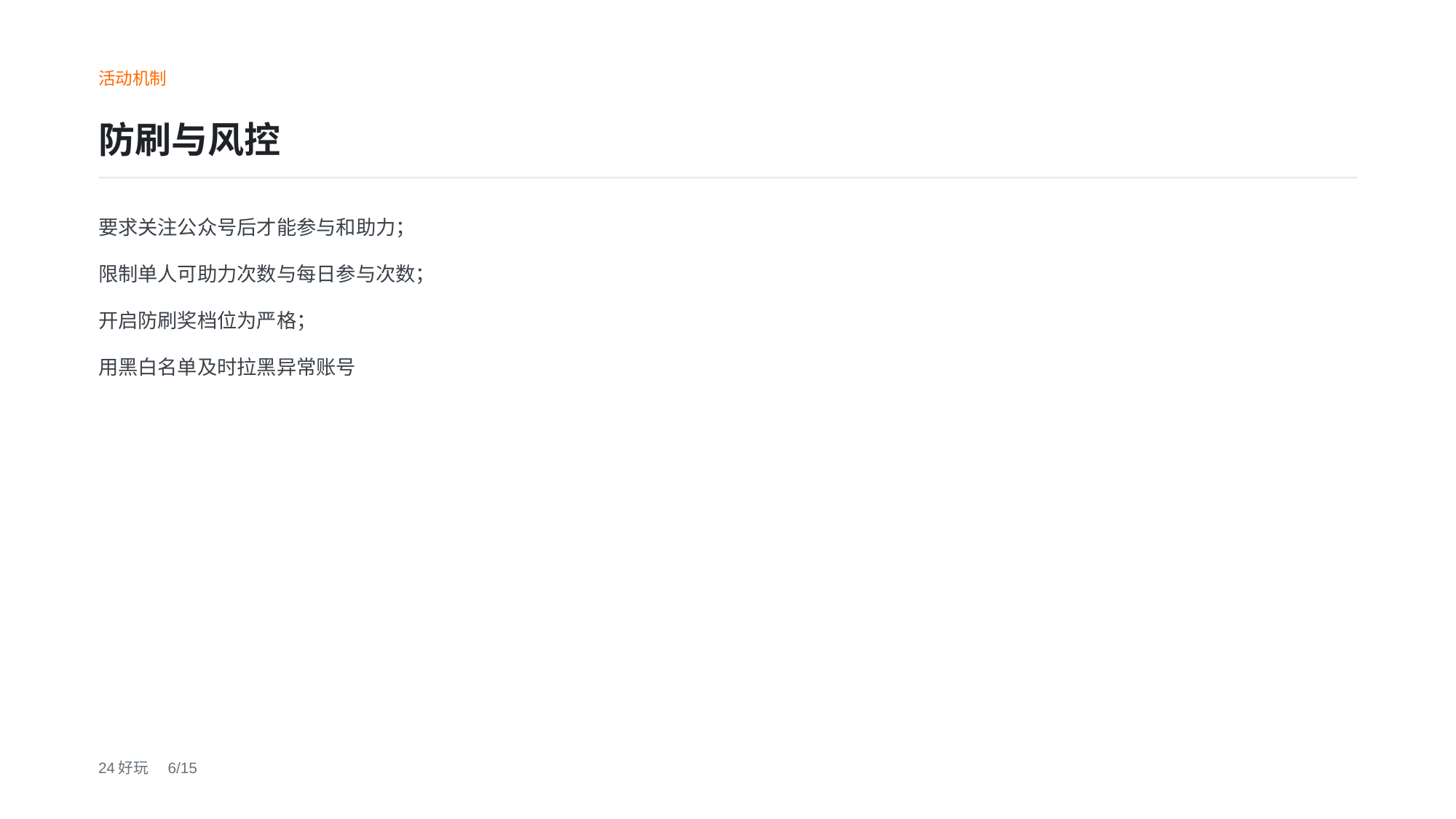

活动机制
防刷与风控

要求关注公众号后才能参与和助力；
限制单人可助力次数与每日参与次数；
开启防刷奖档位为严格；
用黑白名单及时拉黑异常账号
24好玩　6/15